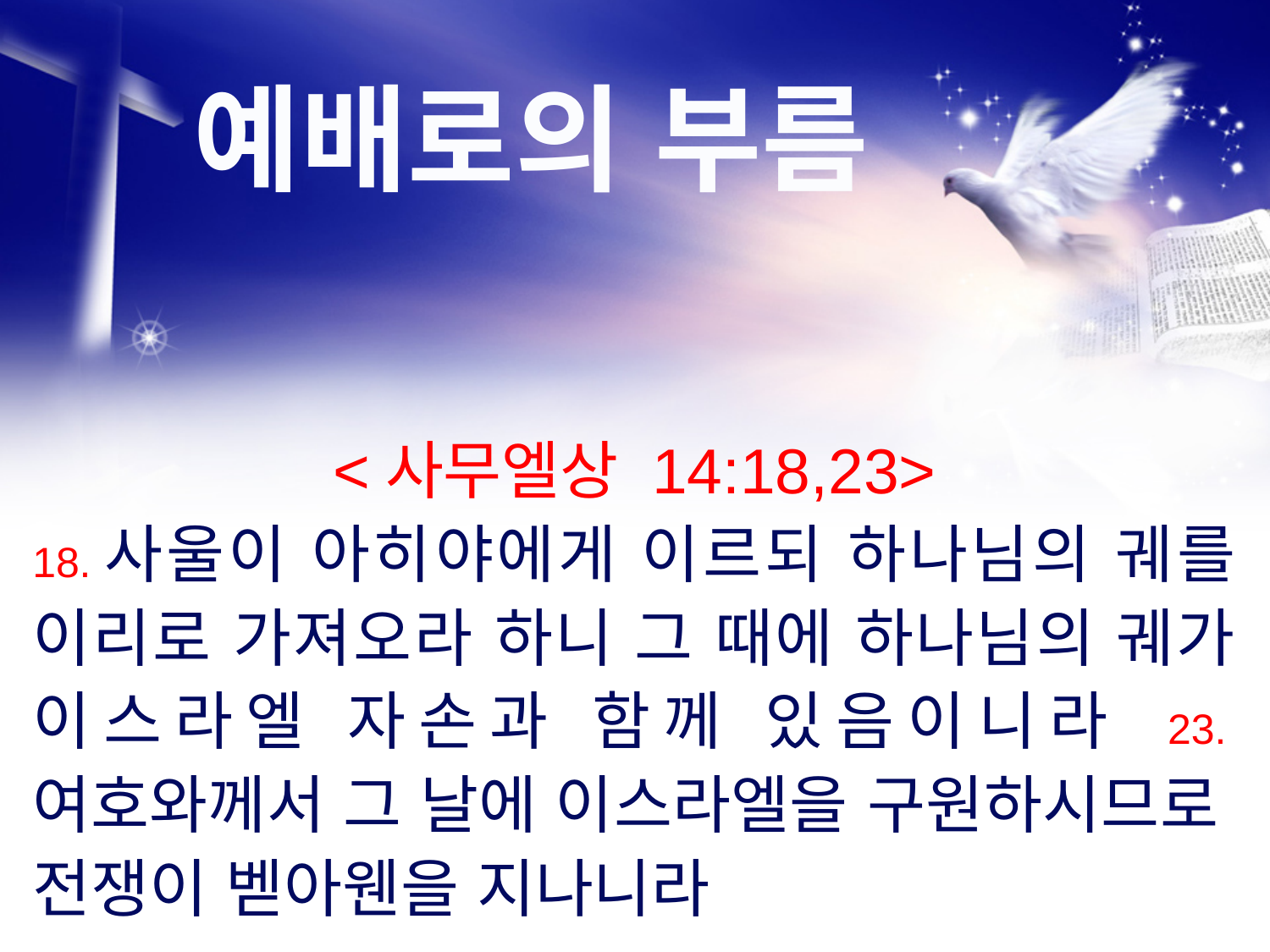

# 예배로의 부름
<사무엘상 14:18,23>
18.사울이 아히야에게 이르되 하나님의 궤를 이리로 가져오라 하니 그 때에 하나님의 궤가 이스라엘 자손과 함께 있음이니라 23.여호와께서 그 날에 이스라엘을 구원하시므로 전쟁이 벧아웬을 지나니라